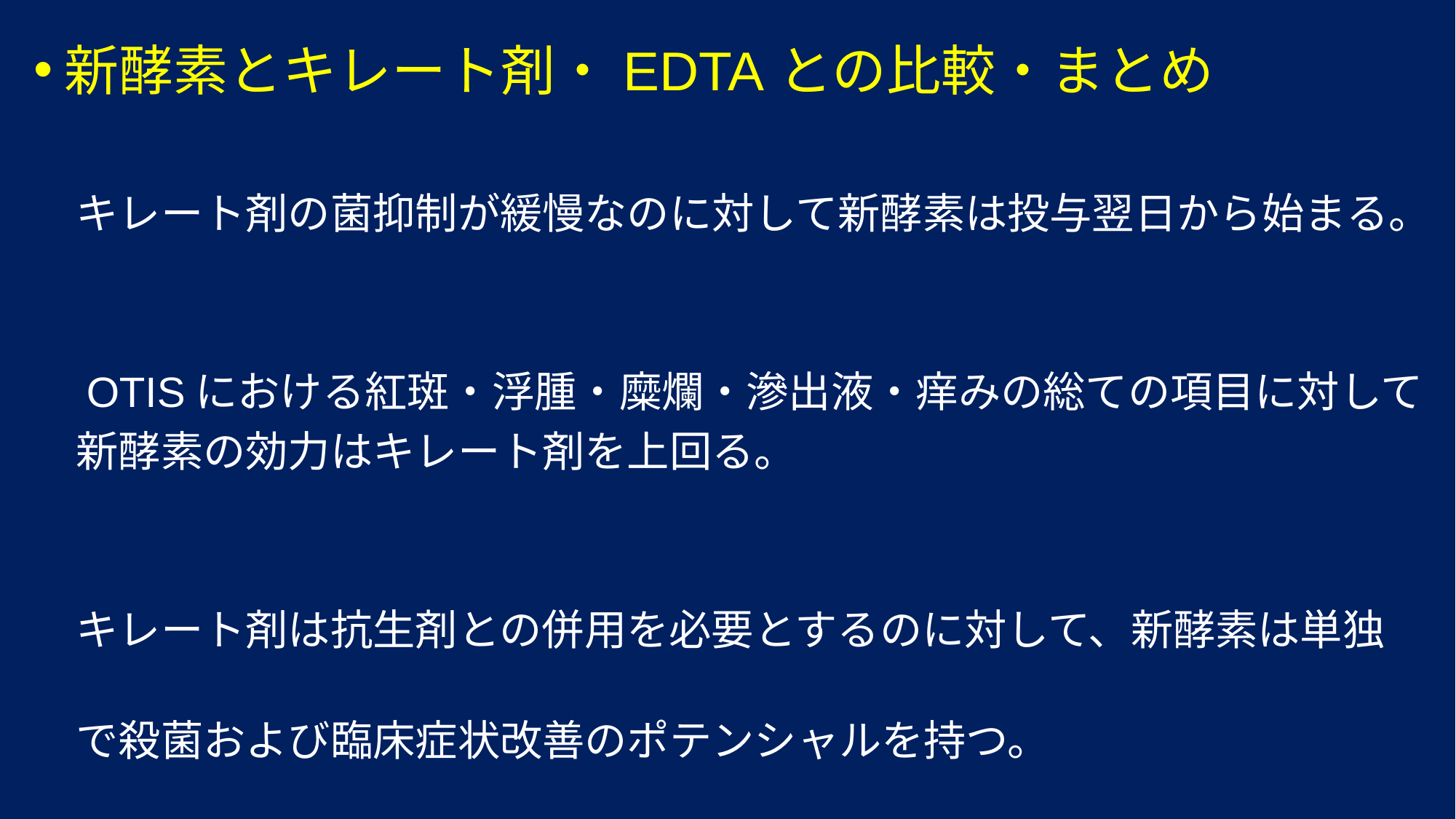

新酵素とキレート剤・EDTAとの比較・まとめ

　キレート剤の菌抑制が緩慢なのに対して新酵素は投与翌日から始まる。

　OTISにおける紅斑・浮腫・糜爛・滲出液・痒みの総ての項目に対して
　新酵素の効力はキレート剤を上回る。

　キレート剤は抗生剤との併用を必要とするのに対して、新酵素は単独
　で殺菌および臨床症状改善のポテンシャルを持つ。